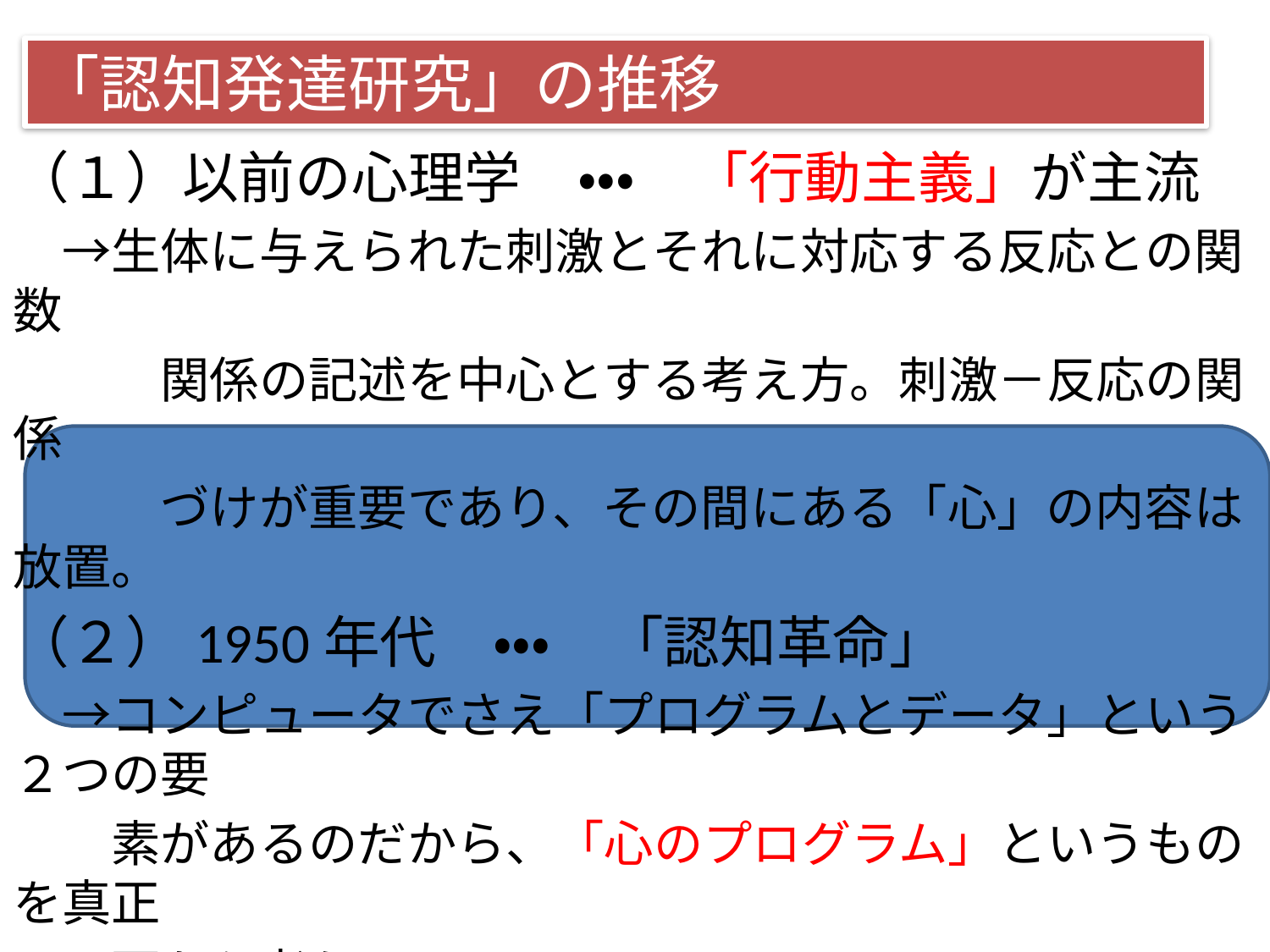

# 「認知発達研究」の推移
（１）以前の心理学　・・・　「行動主義」が主流
　→生体に与えられた刺激とそれに対応する反応との関数
　　　関係の記述を中心とする考え方。刺激－反応の関係
　　　づけが重要であり、その間にある「心」の内容は放置。
（２）1950年代　・・・　「認知革命」
　→コンピュータでさえ「プログラムとデータ」という２つの要
　　素があるのだから、「心のプログラム」というものを真正
　　面から考える
（３）現在　・・・　主な目標は「心のプログラム」がどのよう
　　　　　　　　　　　に発達していくかを調べること